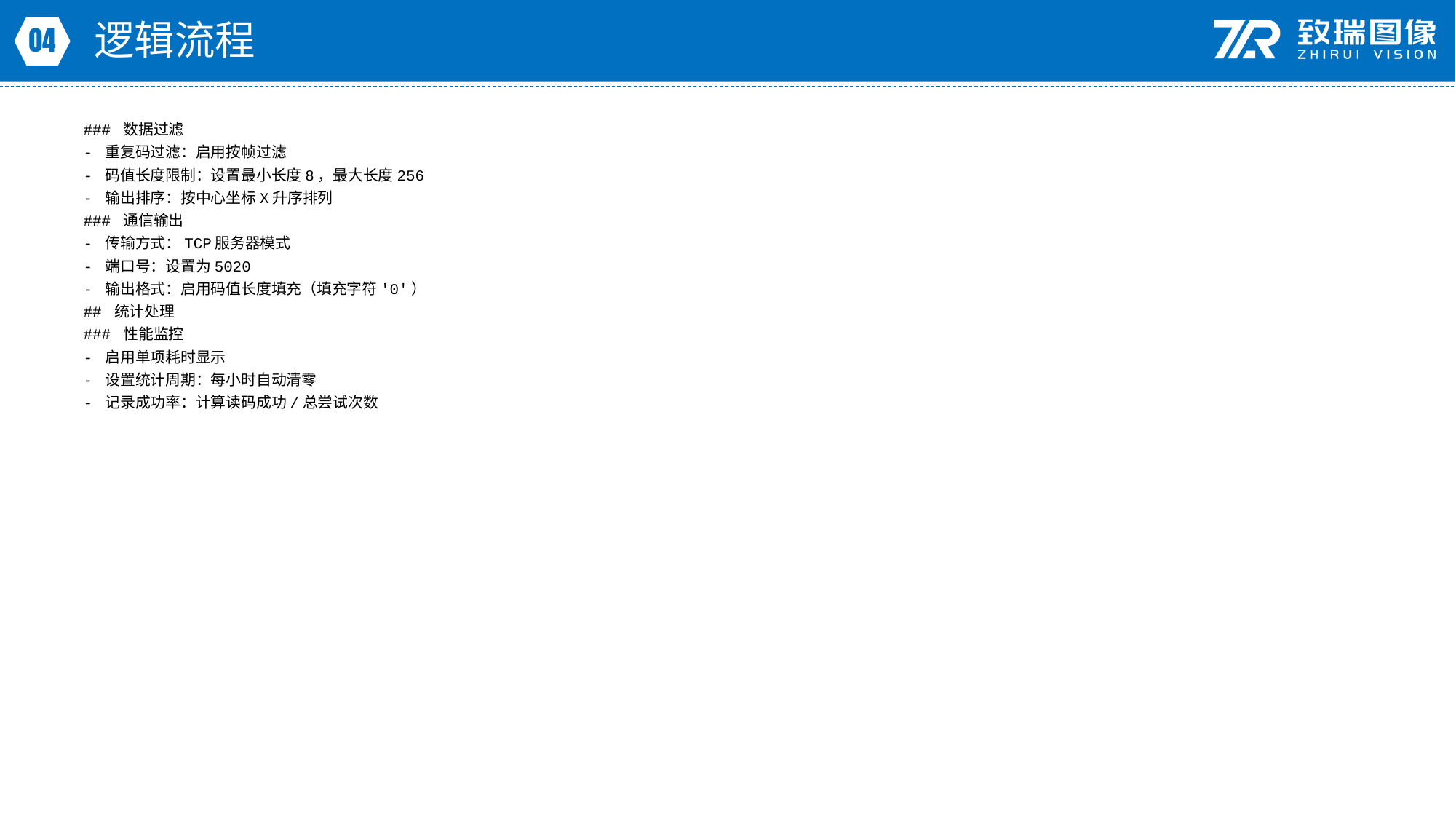

逻辑流程
04

### 数据过滤
- 重复码过滤：启用按帧过滤
- 码值长度限制：设置最小长度8，最大长度256
- 输出排序：按中心坐标X升序排列
### 通信输出
- 传输方式：TCP服务器模式
- 端口号：设置为5020
- 输出格式：启用码值长度填充（填充字符'0'）
## 统计处理
### 性能监控
- 启用单项耗时显示
- 设置统计周期：每小时自动清零
- 记录成功率：计算读码成功/总尝试次数